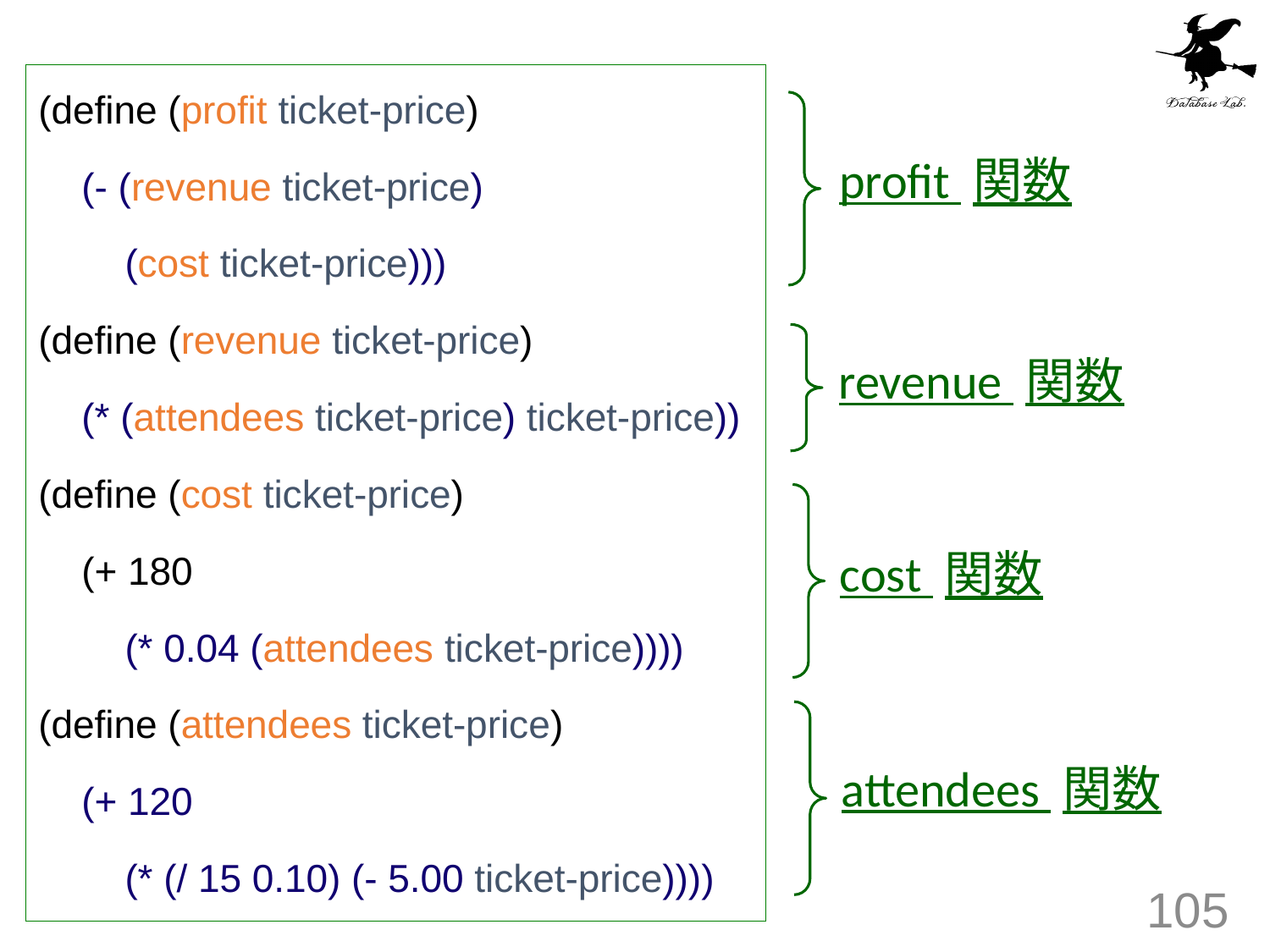

(define (profit ticket-price)
    (- (revenue ticket-price)
        (cost ticket-price)))
(define (revenue ticket-price)
    (* (attendees ticket-price) ticket-price))
(define (cost ticket-price)
    (+ 180
        (* 0.04 (attendees ticket-price))))
(define (attendees ticket-price)
    (+ 120
        (* (/ 15 0.10) (- 5.00 ticket-price))))

profit 関数

revenue 関数

cost 関数

attendees 関数
105